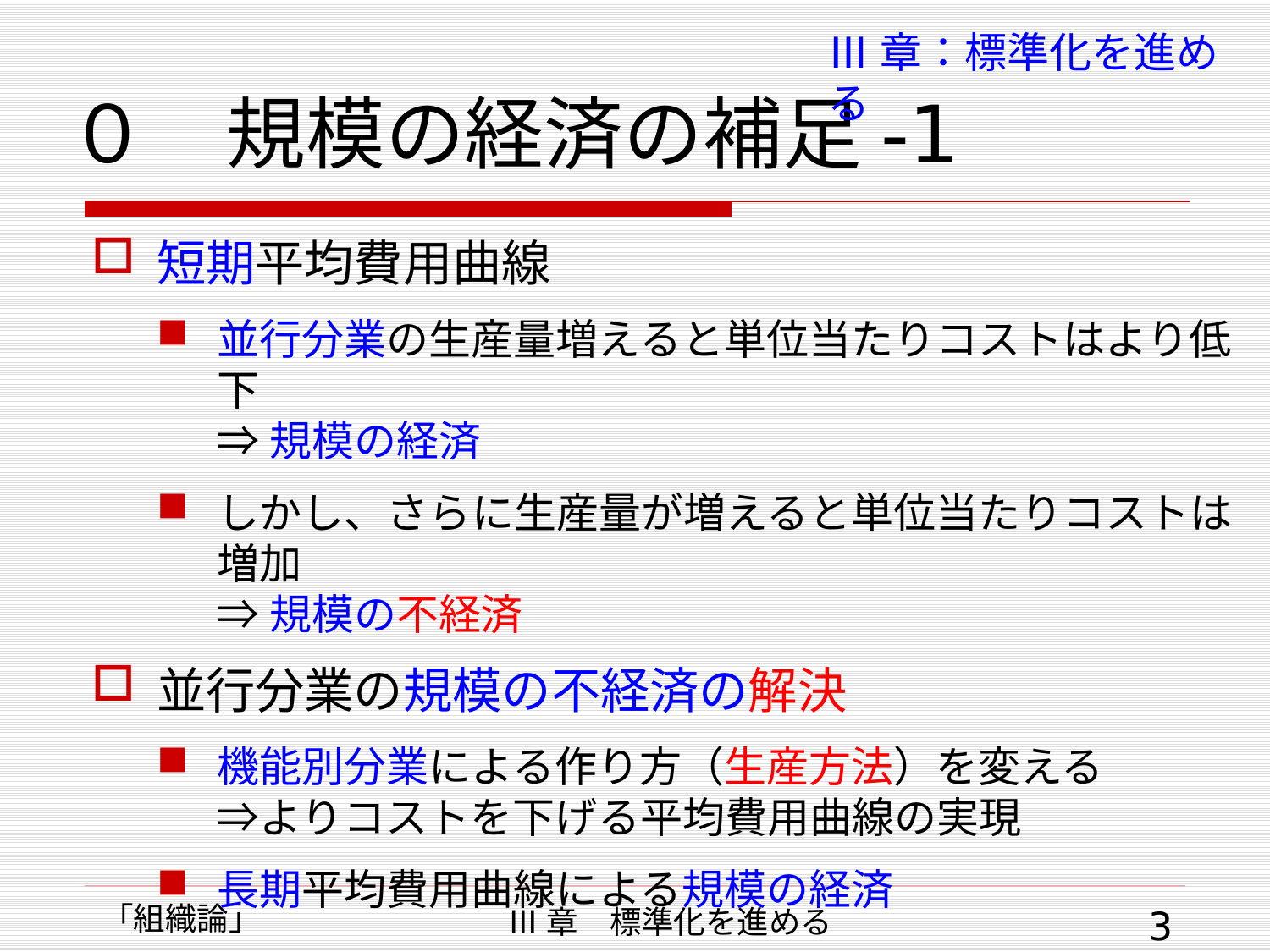

# ０　規模の経済の補足-1
Ⅲ章：標準化を進める
短期平均費用曲線
並行分業の生産量増えると単位当たりコストはより低下
⇒ 規模の経済
しかし、さらに生産量が増えると単位当たりコストは増加
⇒ 規模の不経済
並行分業の規模の不経済の解決
機能別分業による作り方（生産方法）を変える
⇒よりコストを下げる平均費用曲線の実現
長期平均費用曲線による規模の経済
「組織論」
Ⅲ章　標準化を進める
3